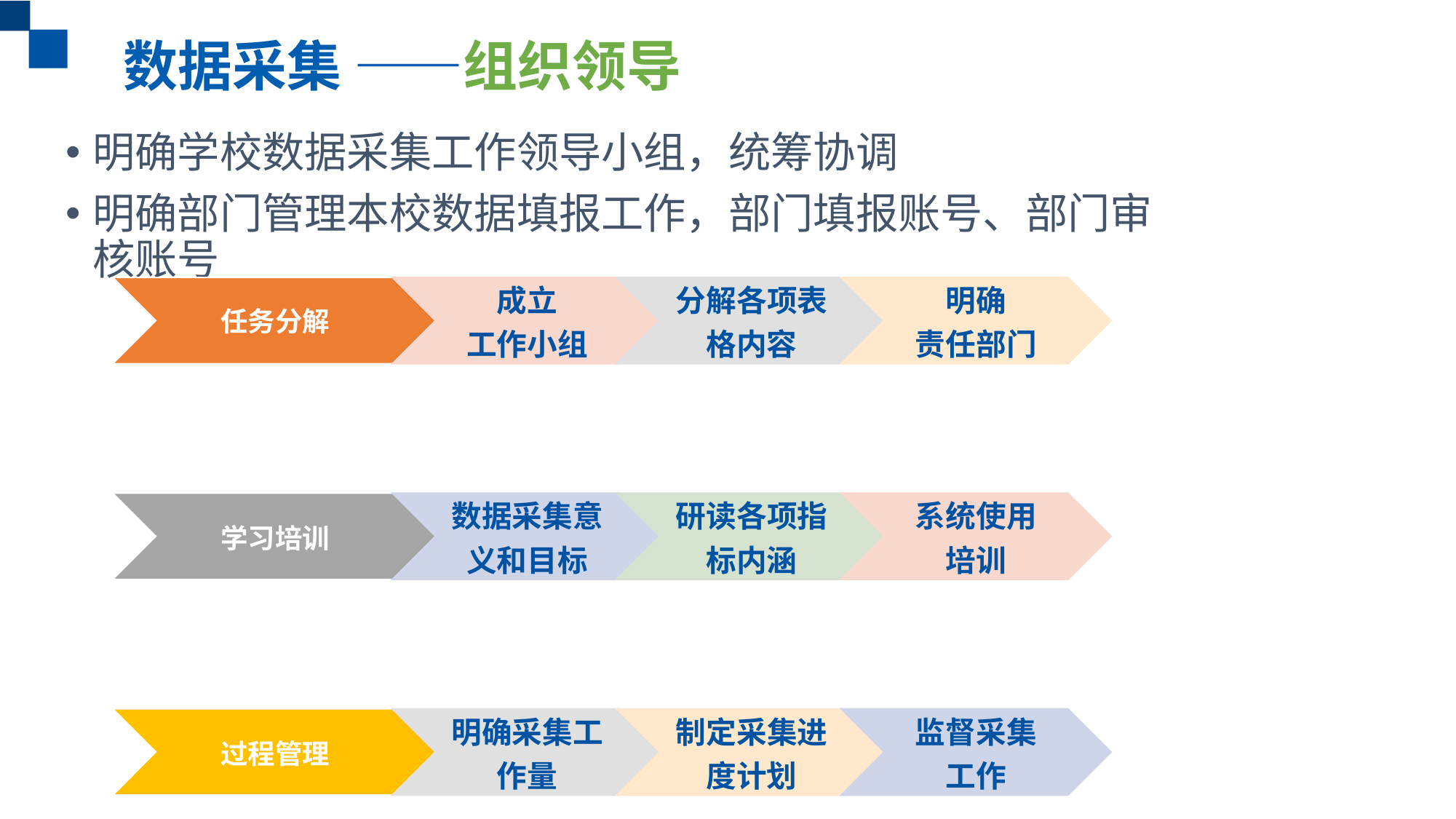

数据采集 ——组织领导

明确学校数据采集工作领导小组，统筹协调
明确部门管理本校数据填报工作，部门填报账号、部门审核账号

任务分解
成立
工作小组
学习培训
数据采集意义和目标
研读各项指标内涵
过程管理
明确采集工作量
制定采集进度计划
分解各项表格内容
明确
责任部门
系统使用
培训
监督采集
工作